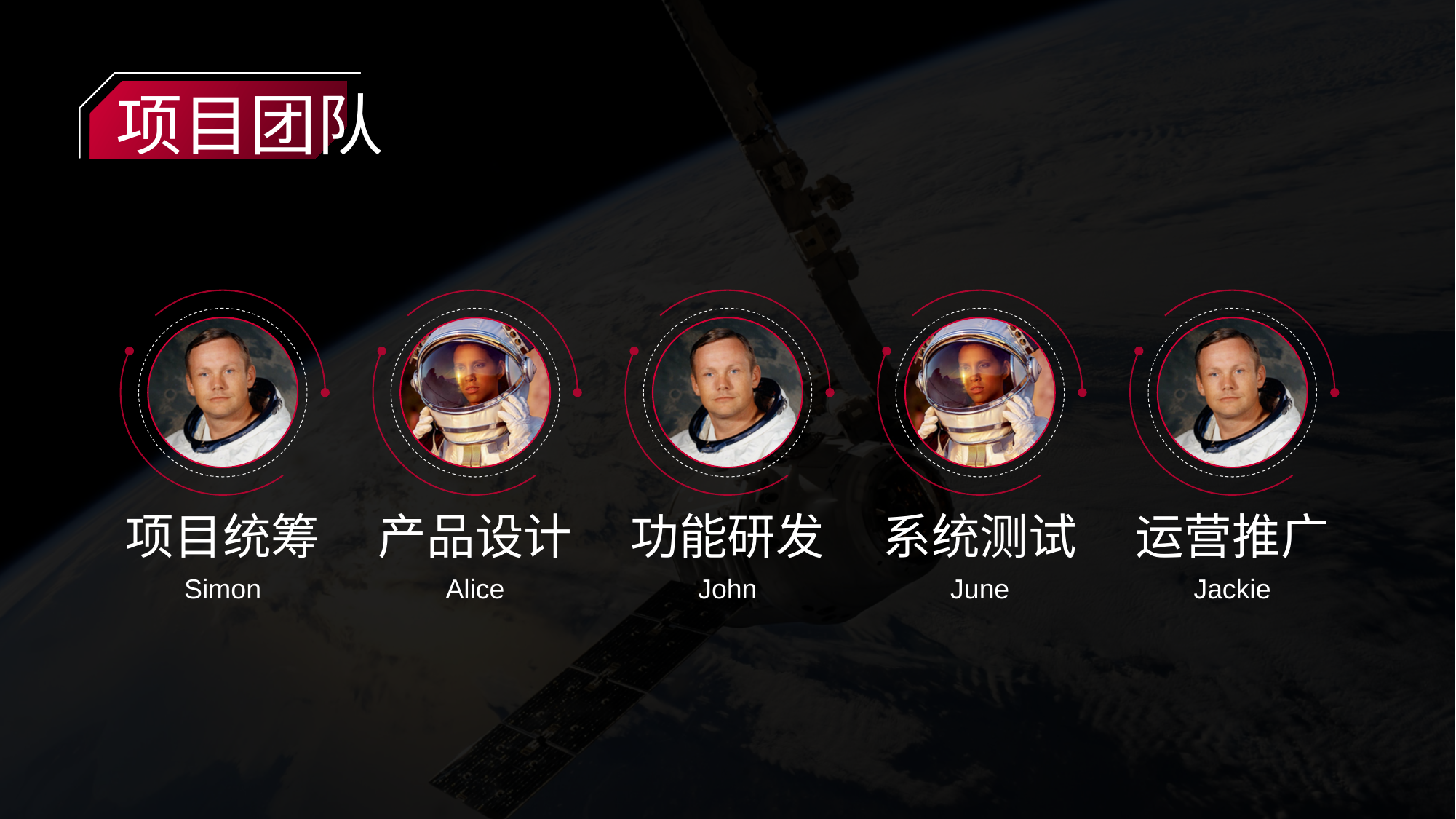

项目团队

项目统筹
产品设计
功能研发
系统测试
运营推广
Simon
Alice
John
June
Jackie